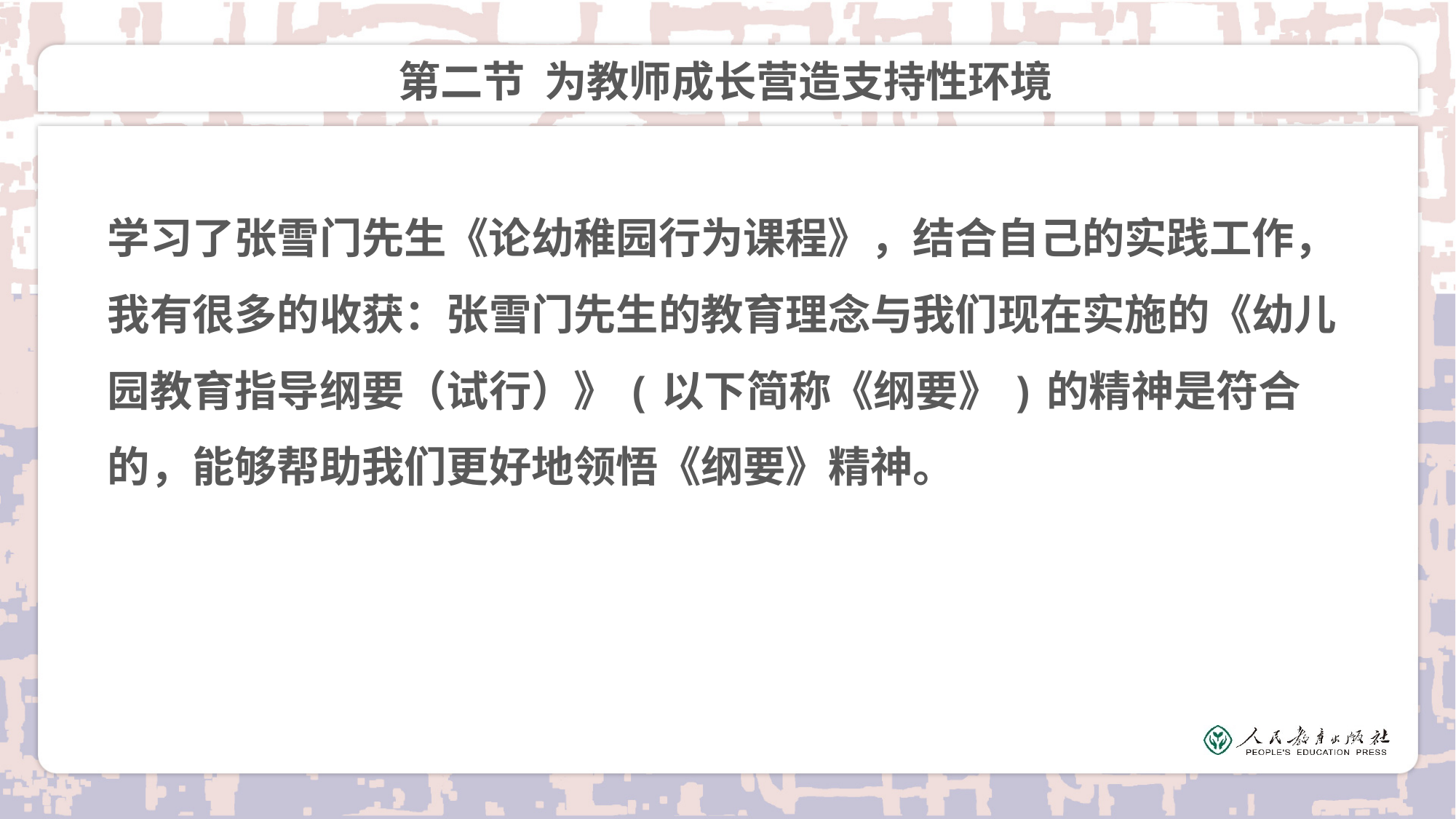

# 第二节  为教师成长营造支持性环境
学习了张雪门先生《论幼稚园行为课程》，结合自己的实践工作，我有很多的收获：张雪门先生的教育理念与我们现在实施的《幼儿园教育指导纲要（试行）》(以下简称《纲要》)的精神是符合的，能够帮助我们更好地领悟《纲要》精神。